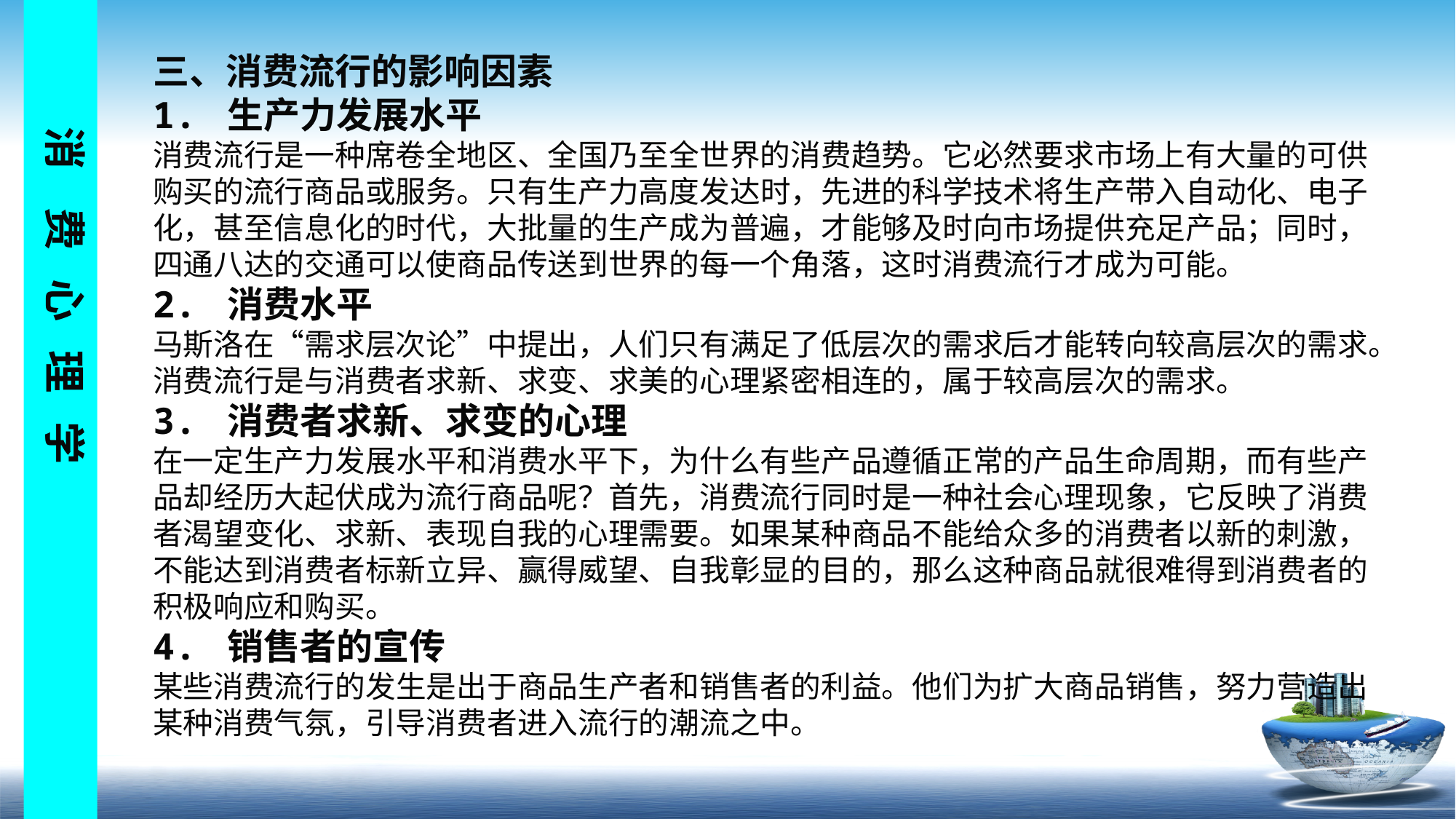

三、消费流行的影响因素
1. 生产力发展水平
消费流行是一种席卷全地区、全国乃至全世界的消费趋势。它必然要求市场上有大量的可供购买的流行商品或服务。只有生产力高度发达时，先进的科学技术将生产带入自动化、电子化，甚至信息化的时代，大批量的生产成为普遍，才能够及时向市场提供充足产品；同时，四通八达的交通可以使商品传送到世界的每一个角落，这时消费流行才成为可能。
2. 消费水平
马斯洛在“需求层次论”中提出，人们只有满足了低层次的需求后才能转向较高层次的需求。消费流行是与消费者求新、求变、求美的心理紧密相连的，属于较高层次的需求。
3. 消费者求新、求变的心理
在一定生产力发展水平和消费水平下，为什么有些产品遵循正常的产品生命周期，而有些产品却经历大起伏成为流行商品呢？首先，消费流行同时是一种社会心理现象，它反映了消费者渴望变化、求新、表现自我的心理需要。如果某种商品不能给众多的消费者以新的刺激，不能达到消费者标新立异、赢得威望、自我彰显的目的，那么这种商品就很难得到消费者的积极响应和购买。
4. 销售者的宣传
某些消费流行的发生是出于商品生产者和销售者的利益。他们为扩大商品销售，努力营造出某种消费气氛，引导消费者进入流行的潮流之中。